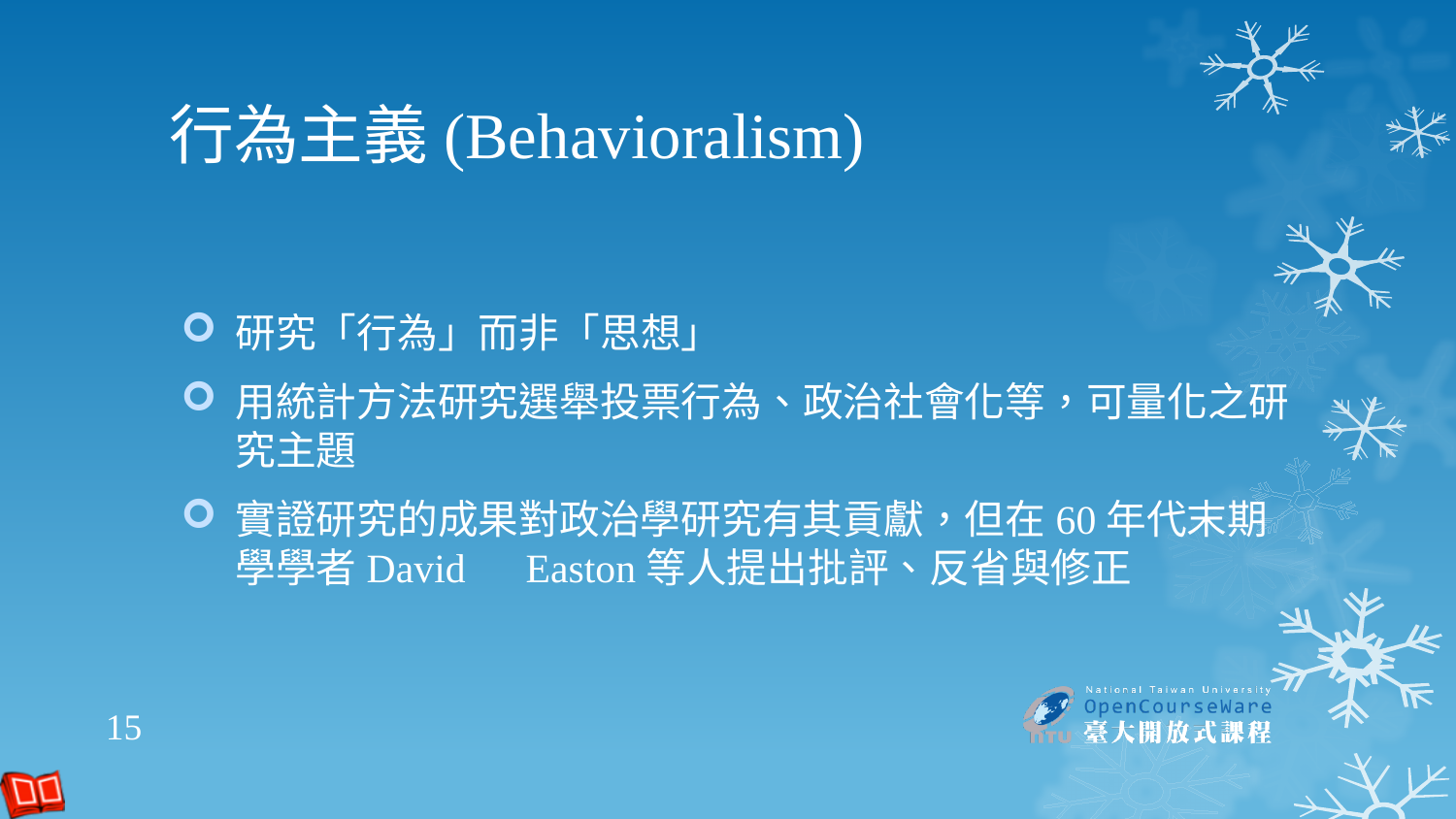

# 行為主義(Behavioralism)
研究「行為」而非「思想」
用統計方法研究選舉投票行為、政治社會化等，可量化之研究主題
實證研究的成果對政治學研究有其貢獻，但在60年代末期學學者David　Easton等人提出批評、反省與修正
15